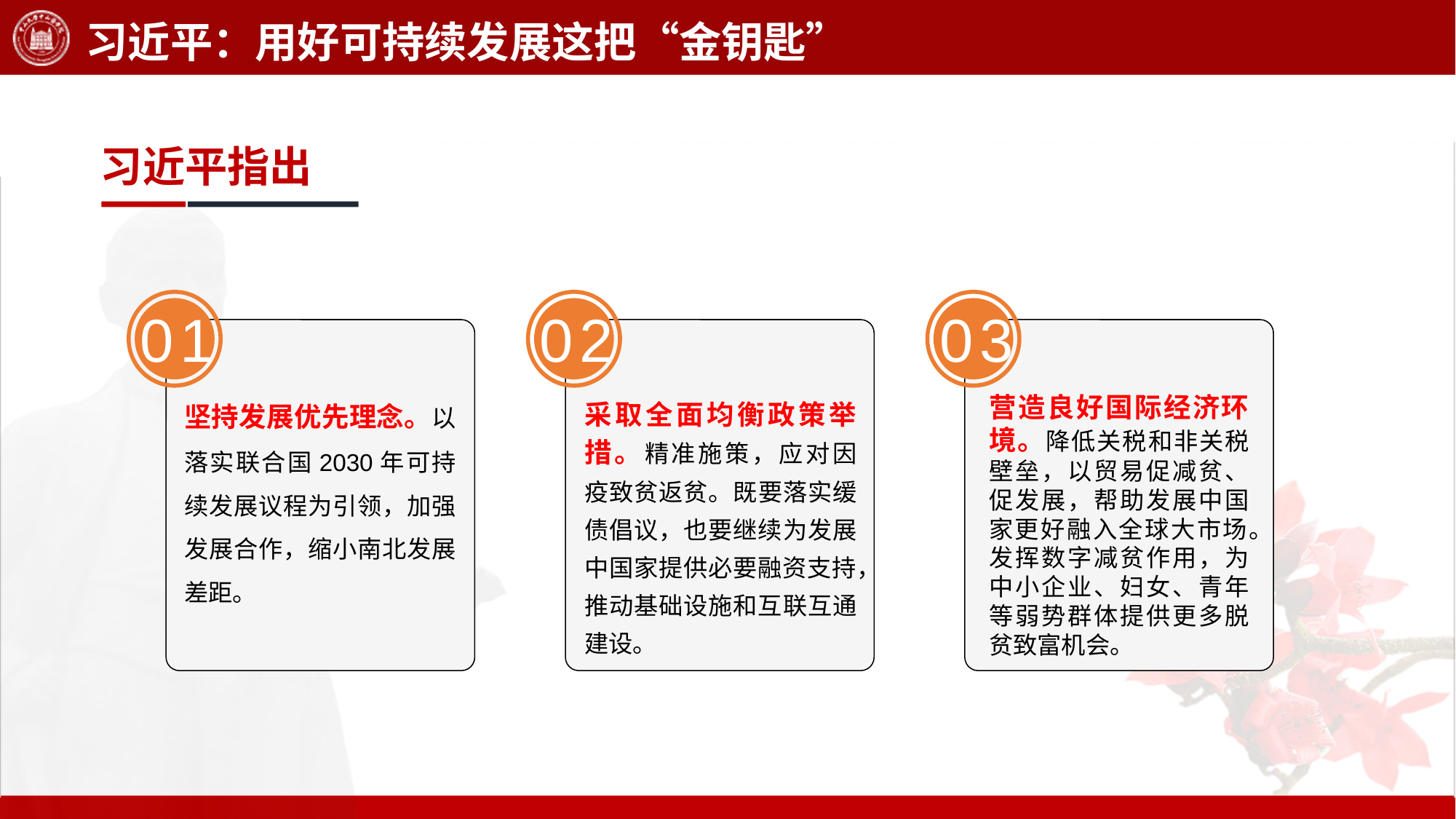

习近平：用好可持续发展这把“金钥匙”
习近平指出

01

坚持发展优先理念。以落实联合国2030年可持续发展议程为引领，加强发展合作，缩小南北发展差距。

02

采取全面均衡政策举措。精准施策，应对因疫致贫返贫。既要落实缓债倡议，也要继续为发展中国家提供必要融资支持，推动基础设施和互联互通建设。

03

营造良好国际经济环境。降低关税和非关税壁垒，以贸易促减贫、促发展，帮助发展中国家更好融入全球大市场。发挥数字减贫作用，为中小企业、妇女、青年等弱势群体提供更多脱贫致富机会。